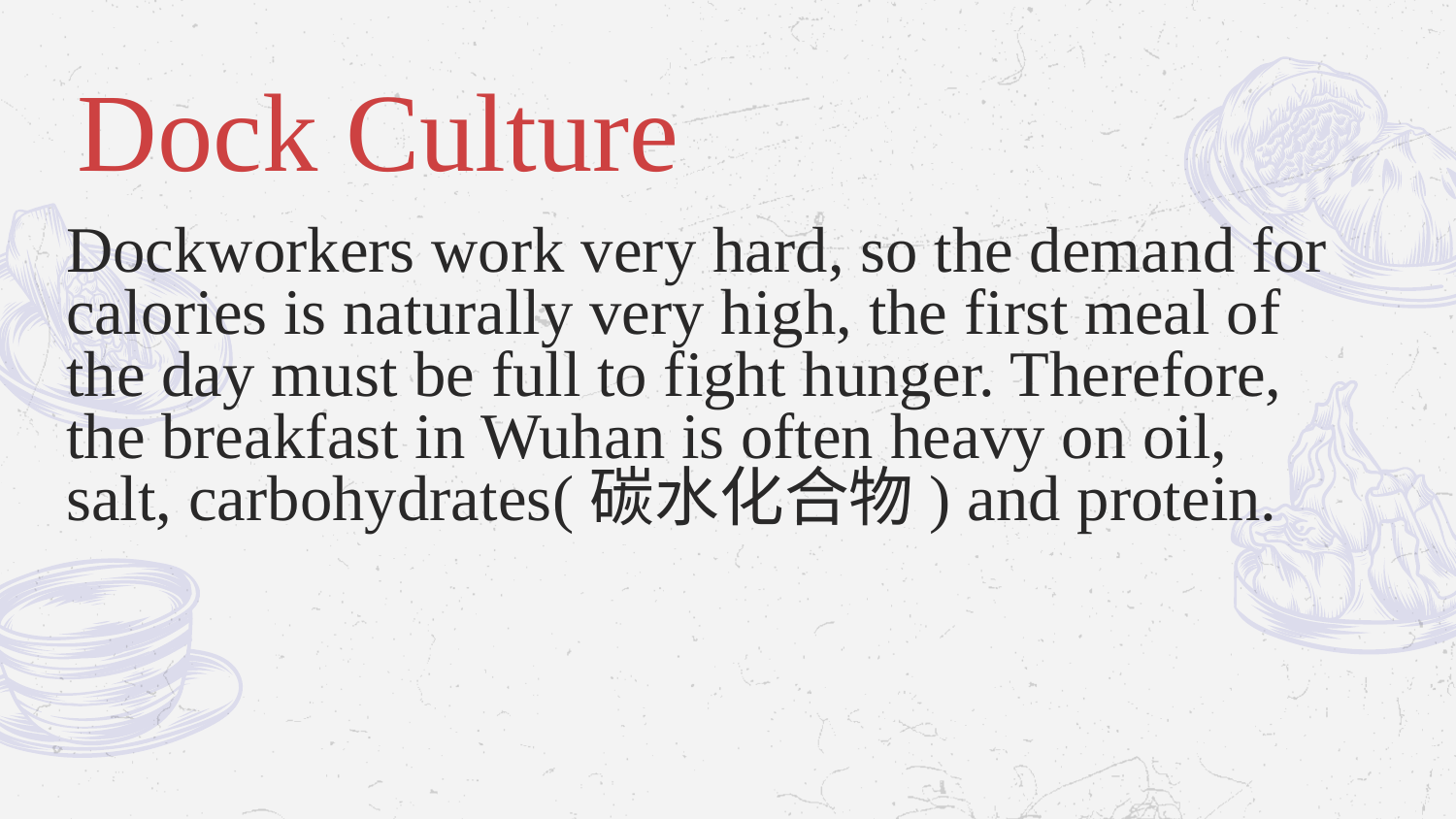

# Dock Culture
Dockworkers work very hard, so the demand for calories is naturally very high, the first meal of the day must be full to fight hunger. Therefore, the breakfast in Wuhan is often heavy on oil, salt, carbohydrates(碳水化合物) and protein.